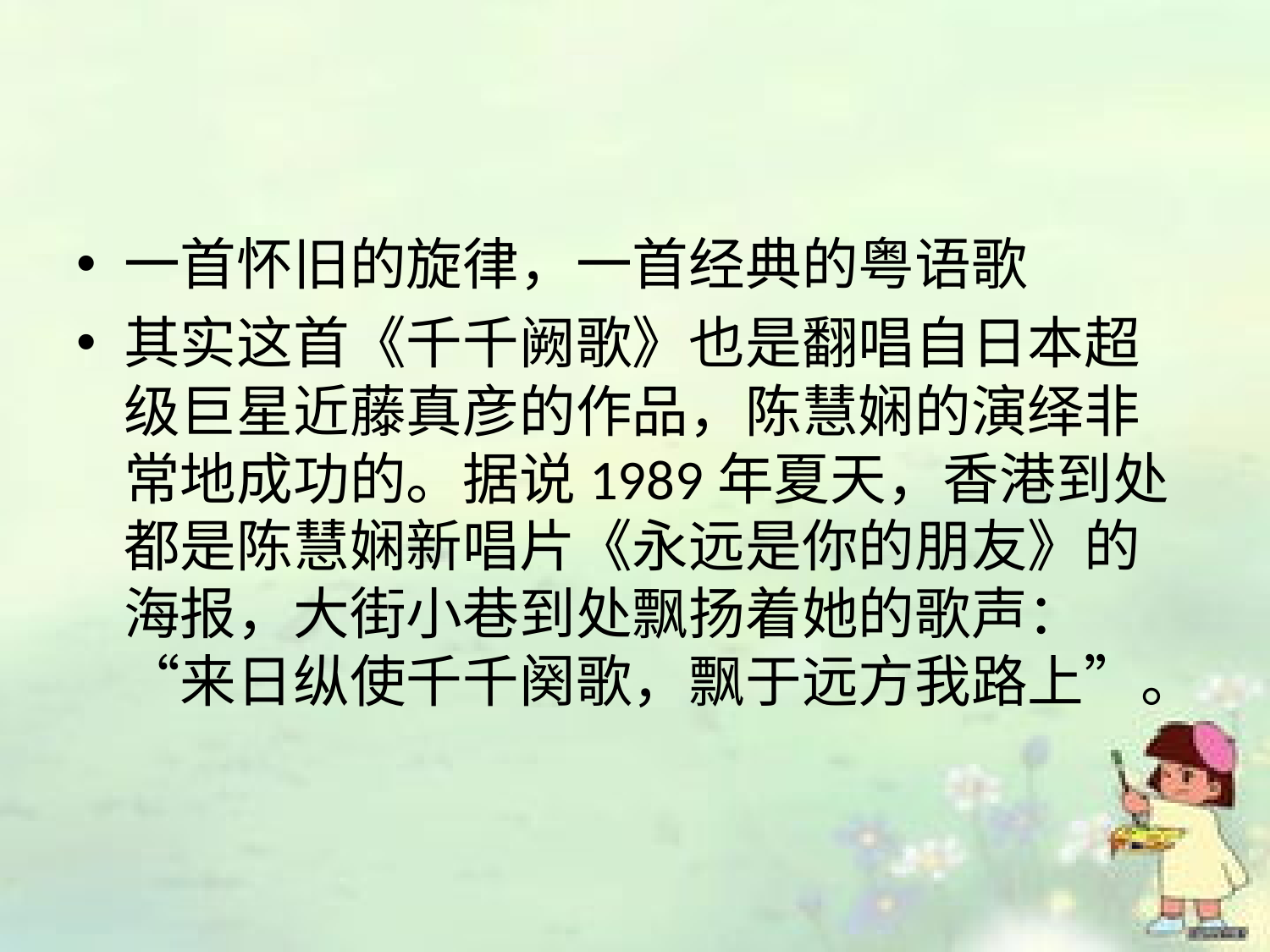

一首怀旧的旋律，一首经典的粤语歌
其实这首《千千阙歌》也是翻唱自日本超级巨星近藤真彦的作品，陈慧娴的演绎非常地成功的。据说1989年夏天，香港到处都是陈慧娴新唱片《永远是你的朋友》的海报，大街小巷到处飘扬着她的歌声：“来日纵使千千阕歌，飘于远方我路上”。